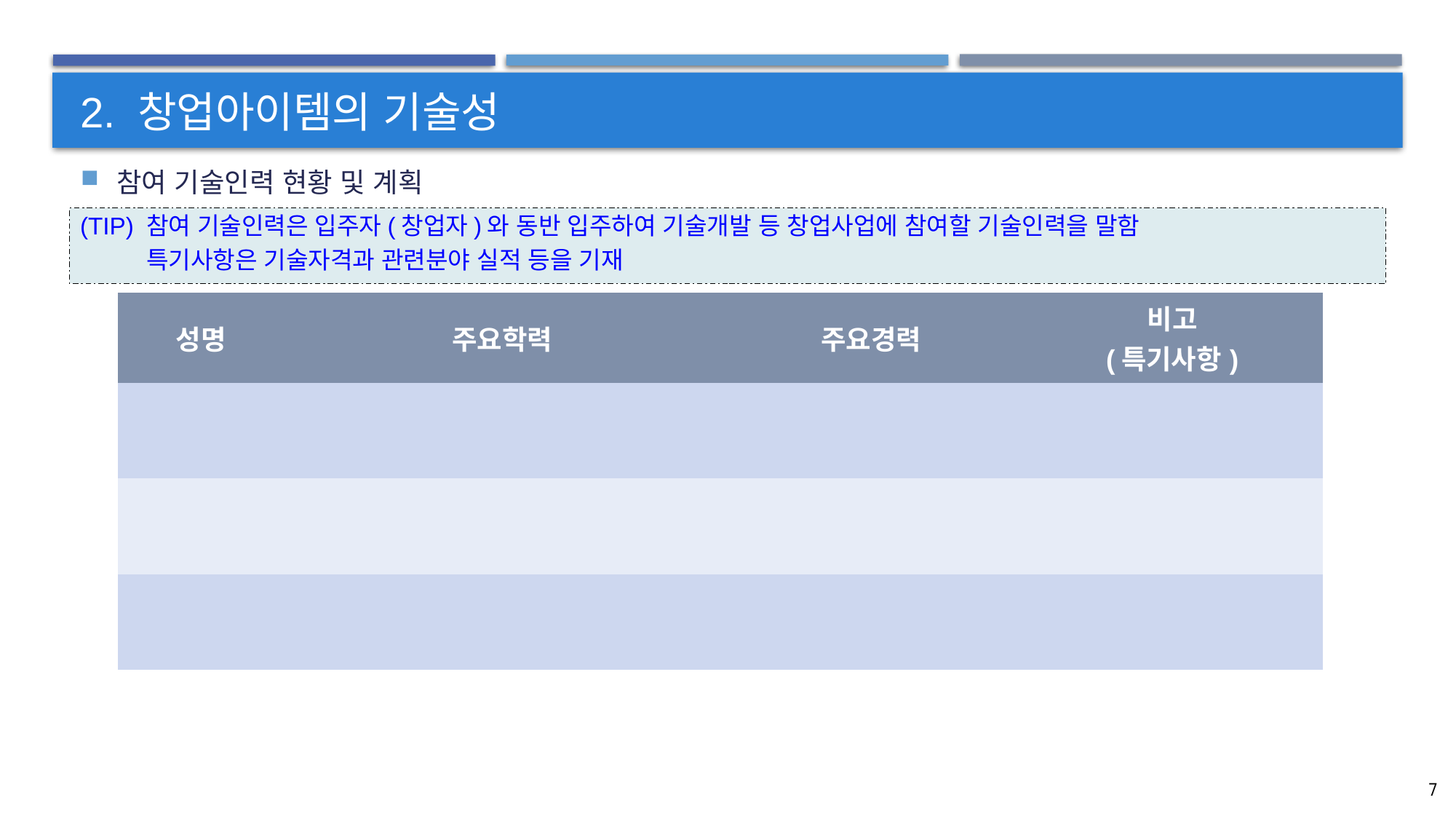

# 2. 창업아이템의 기술성
참여 기술인력 현황 및 계획
(TIP) 참여 기술인력은 입주자(창업자)와 동반 입주하여 기술개발 등 창업사업에 참여할 기술인력을 말함
         특기사항은 기술자격과 관련분야 실적 등을 기재
| 성명 | 주요학력 | 주요경력 | 비고 (특기사항) |
| --- | --- | --- | --- |
|  |  |  |  |
|  |  |  |  |
|  |  |  |  |
7